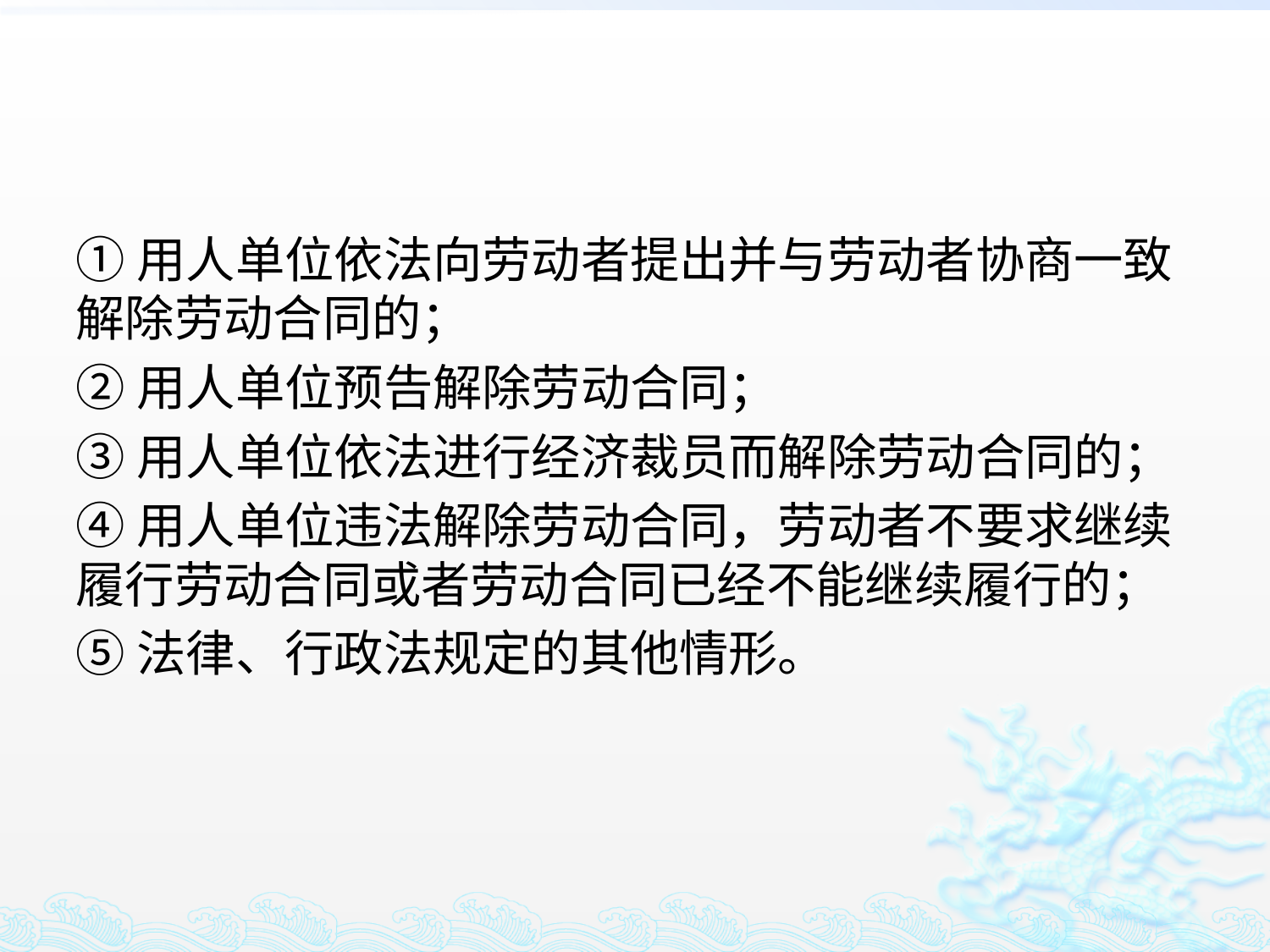

#
①用人单位依法向劳动者提出并与劳动者协商一致解除劳动合同的；
②用人单位预告解除劳动合同；
③用人单位依法进行经济裁员而解除劳动合同的；
④用人单位违法解除劳动合同，劳动者不要求继续履行劳动合同或者劳动合同已经不能继续履行的；
⑤法律、行政法规定的其他情形。